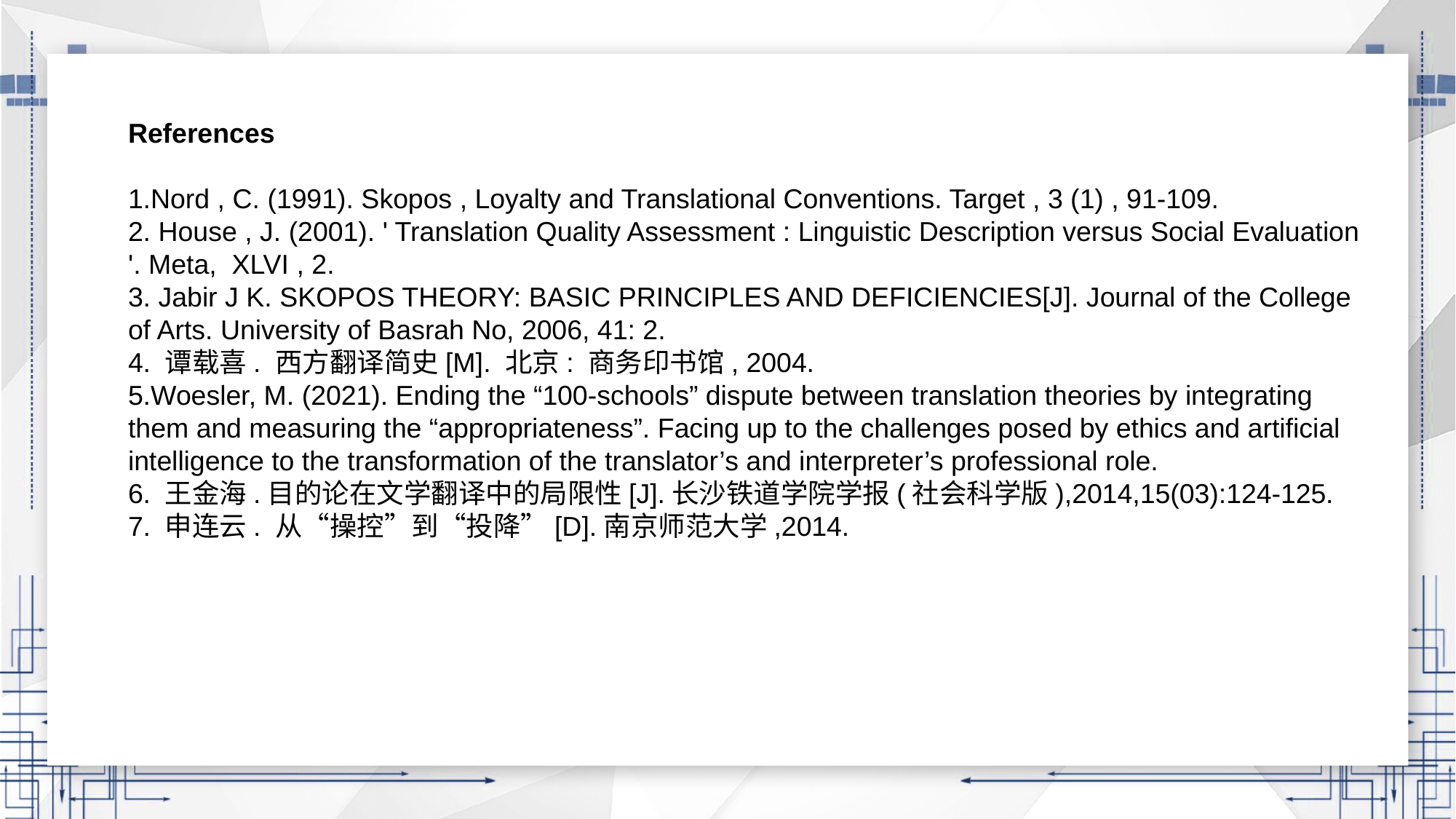

References

1.Nord , C. (1991). Skopos , Loyalty and Translational Conventions. Target , 3 (1) , 91-109.
2. House , J. (2001). ' Translation Quality Assessment : Linguistic Description versus Social Evaluation '. Meta,  XLVI , 2.
3. Jabir J K. SKOPOS THEORY: BASIC PRINCIPLES AND DEFICIENCIES[J]. Journal of the College of Arts. University of Basrah No, 2006, 41: 2.
4. 谭载喜. 西方翻译简史[M]. 北京: 商务印书馆, 2004.
5.Woesler, M. (2021). Ending the “100-schools” dispute between translation theories by integrating them and measuring the “appropriateness”. Facing up to the challenges posed by ethics and artificial intelligence to the transformation of the translator’s and interpreter’s professional role.
6. 王金海.目的论在文学翻译中的局限性[J].长沙铁道学院学报(社会科学版),2014,15(03):124-125.
7. 申连云. 从“操控”到“投降”[D].南京师范大学,2014.